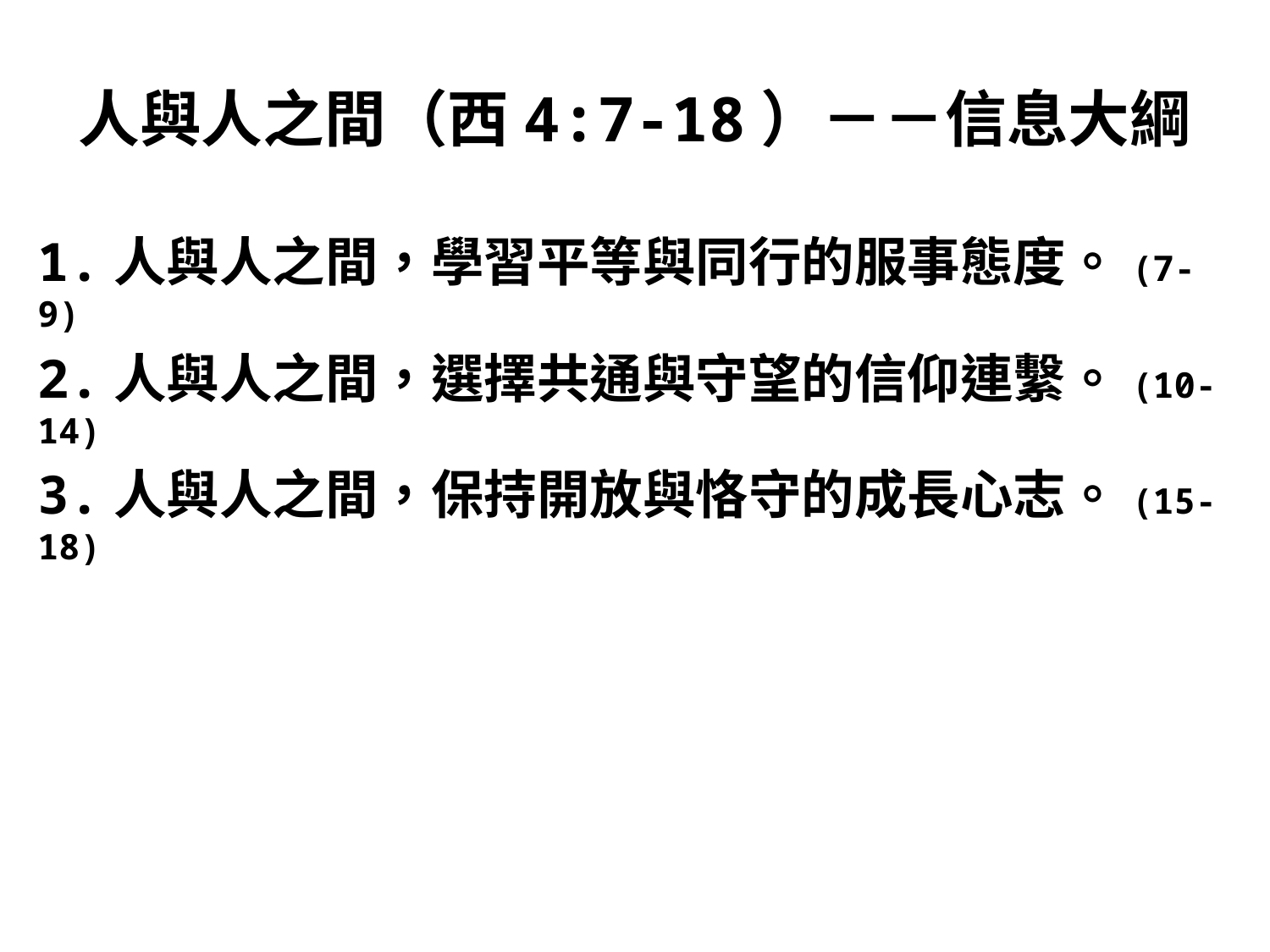

# 人與人之間（西4:7-18）－－信息大綱
1.人與人之間，學習平等與同行的服事態度。(7-9)
2.人與人之間，選擇共通與守望的信仰連繫。(10-14)
3.人與人之間，保持開放與恪守的成長心志。(15-18)